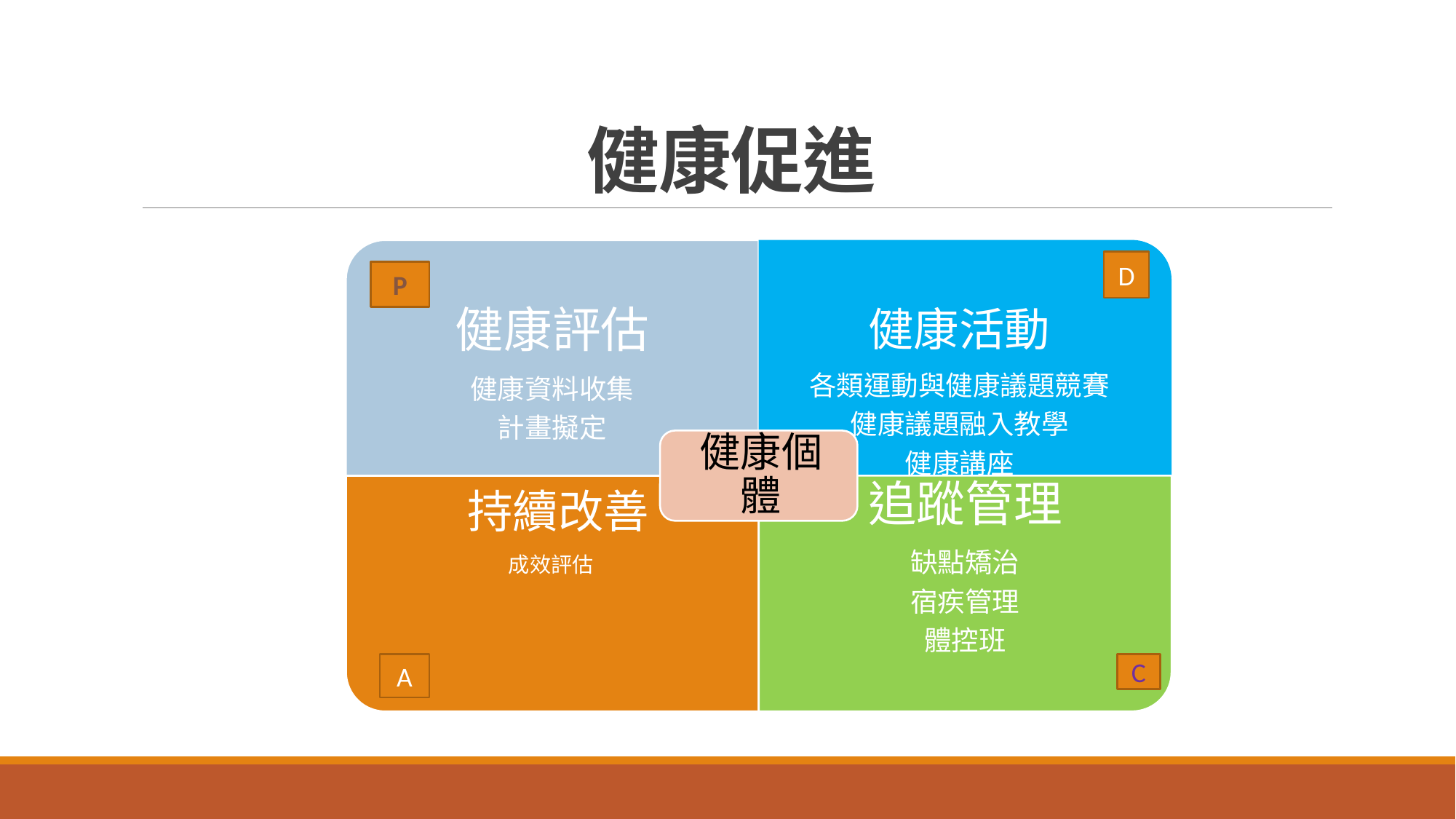

# 健康促進

健康評估
健康資料收集
計畫擬定

健康活動
各類運動與健康議題競賽
健康議題融入教學
健康講座
持續改善
成效評估

追蹤管理
缺點矯治
宿疾管理
體控班

健康個體
D
P
A
C